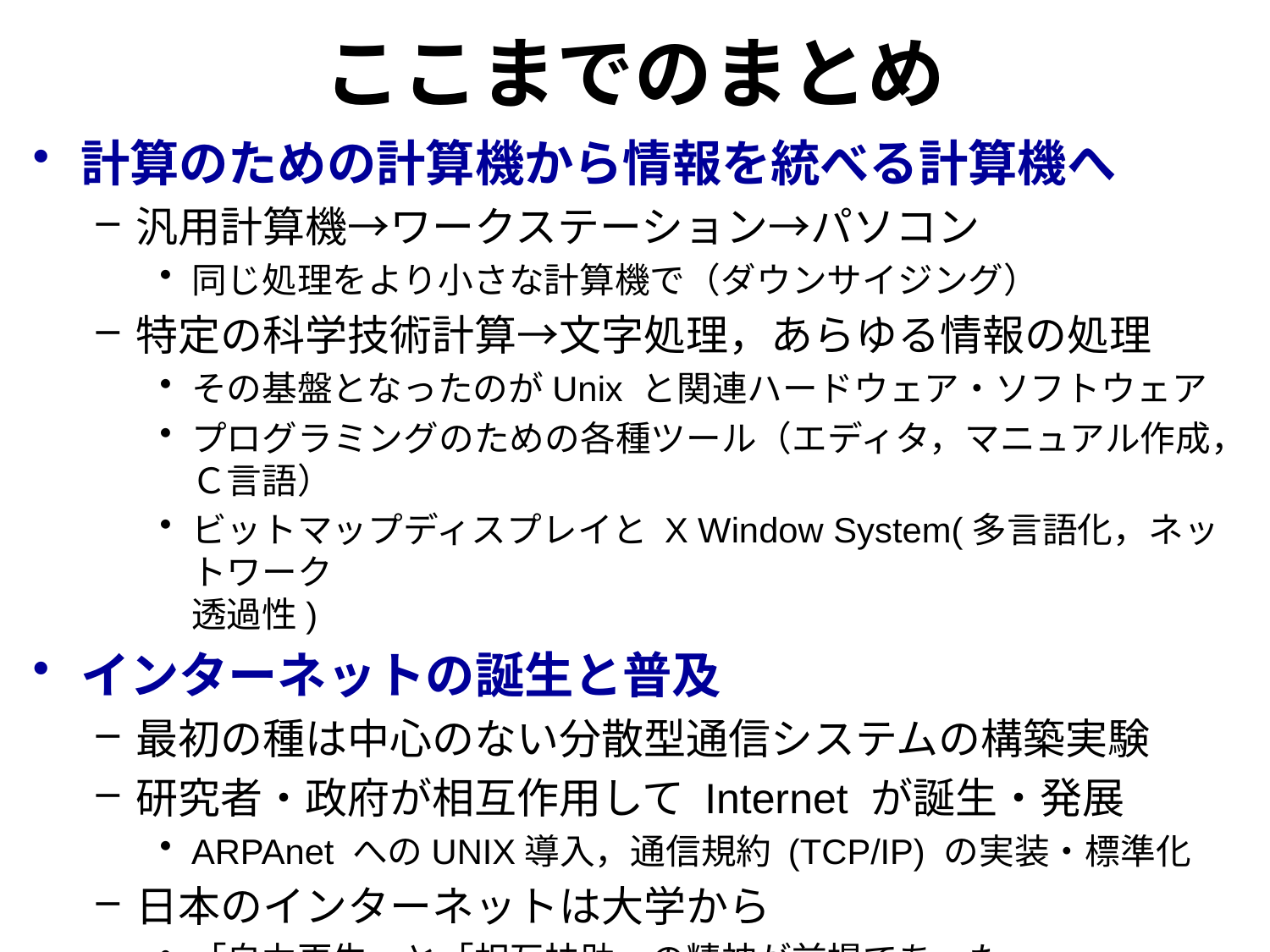

# ここまでのまとめ
計算のための計算機から情報を統べる計算機へ
汎用計算機→ワークステーション→パソコン
同じ処理をより小さな計算機で（ダウンサイジング）
特定の科学技術計算→文字処理，あらゆる情報の処理
その基盤となったのがUnix と関連ハードウェア・ソフトウェア
プログラミングのための各種ツール（エディタ，マニュアル作成，Ｃ言語）
ビットマップディスプレイと X Window System(多言語化，ネットワーク
透過性)
インターネットの誕生と普及
最初の種は中心のない分散型通信システムの構築実験
研究者・政府が相互作用して Internet が誕生・発展
ARPAnet へのUNIX導入，通信規約 (TCP/IP) の実装・標準化
日本のインターネットは大学から
「自力更生」と「相互扶助」の精神が前提であった